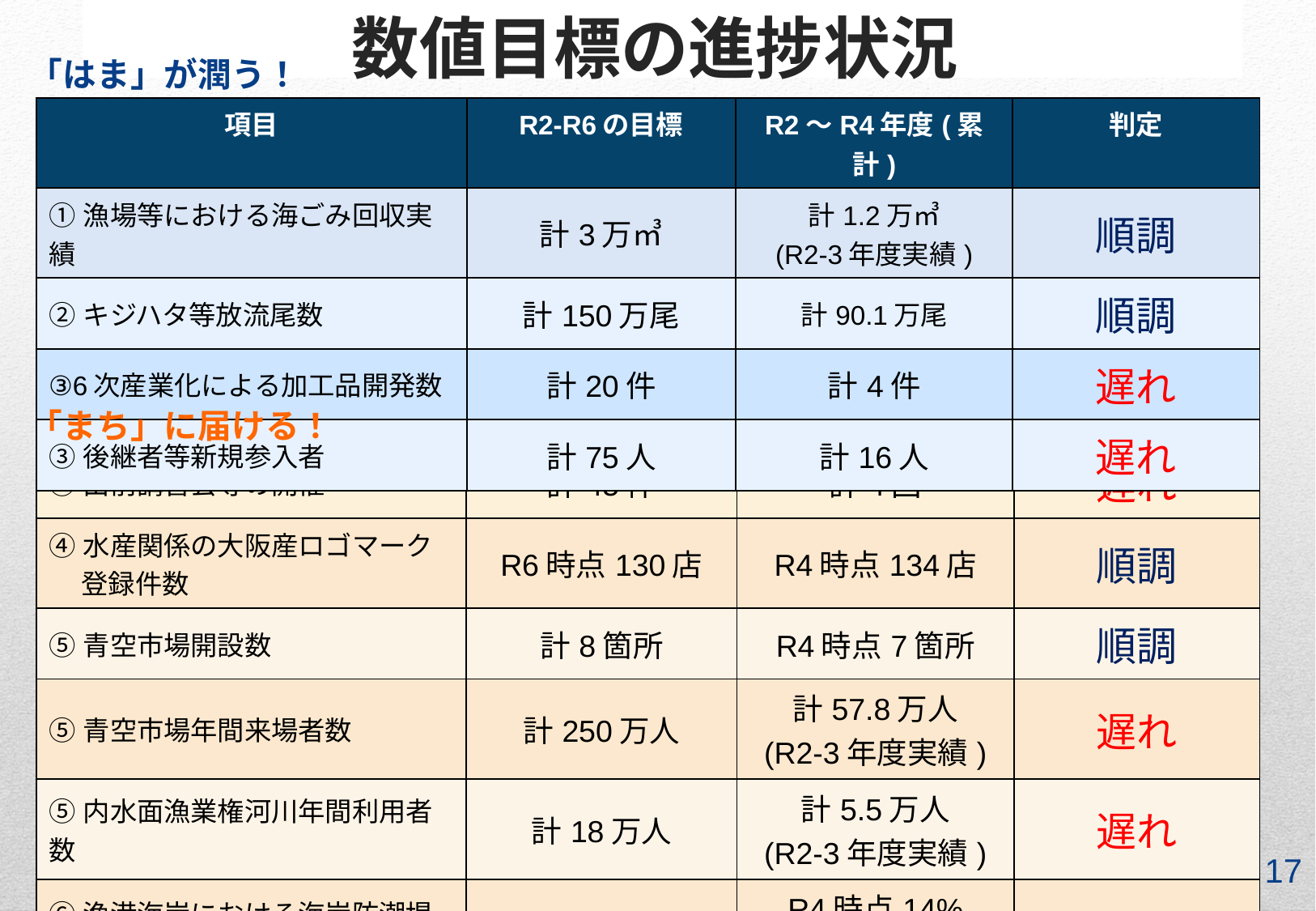

数値目標の進捗状況

「はま」が潤う！
| 項目 | R2-R6の目標 | R2～R4年度(累計) | 判定 |
| --- | --- | --- | --- |
| ①漁場等における海ごみ回収実績 | 計3万㎥ | 計1.2万㎥ (R2-3年度実績) | 順調 |
| ②キジハタ等放流尾数 | 計150万尾 | 計90.1万尾 | 順調 |
| ③6次産業化による加工品開発数 | 計20件 | 計4件 | 遅れ |
| ③後継者等新規参入者 | 計75人 | 計16人 | 遅れ |
「まち」に届ける！
| ④出前講習会等の開催 | 計45件 | 計4回 | 遅れ |
| --- | --- | --- | --- |
| ④水産関係の大阪産ロゴマーク 　 登録件数 | R6時点130店 | R4時点134店 | 順調 |
| ⑤青空市場開設数 | 計8箇所 | R4時点7箇所 | 順調 |
| ⑤青空市場年間来場者数 | 計250万人 | 計57.8万人 (R2-3年度実績) | 遅れ |
| ⑤内水面漁業権河川年間利用者数 | 計18万人 | 計5.5万人 (R2-3年度実績) | 遅れ |
| ⑥漁港海岸における海岸防潮堤の 高潮対策整備の着手率 | R6時点100% | R4時点14% （1箇所／7箇所） | 順調 |
17